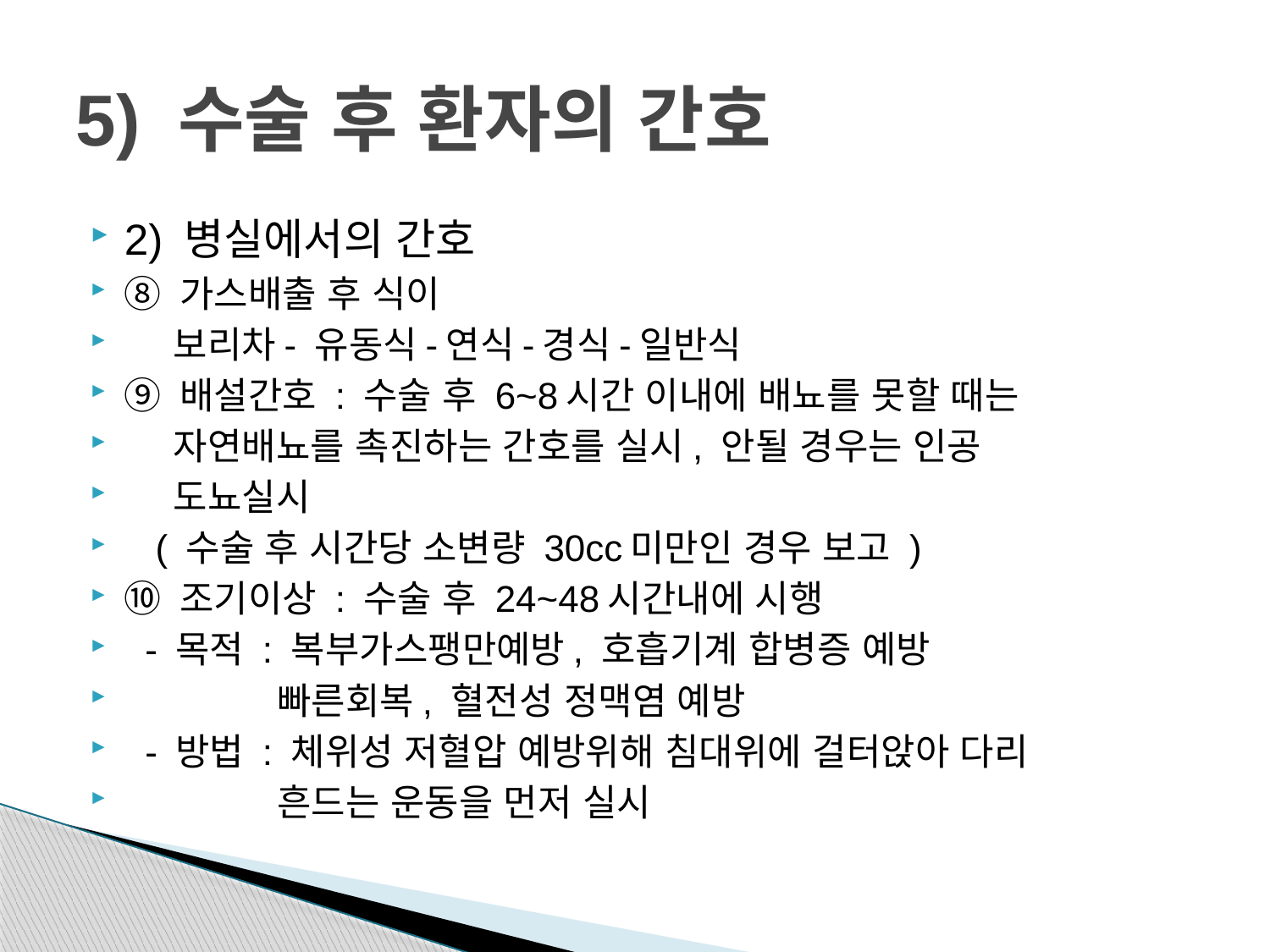

# 5) 수술 후 환자의 간호
2) 병실에서의 간호
⑧ 가스배출 후 식이
    보리차- 유동식-연식-경식-일반식
⑨ 배설간호 : 수술 후 6~8시간 이내에 배뇨를 못할 때는
    자연배뇨를 촉진하는 간호를 실시, 안될 경우는 인공
    도뇨실시
   ( 수술 후 시간당 소변량 30cc미만인 경우 보고 )
⑩ 조기이상 : 수술 후 24~48시간내에 시행
  - 목적 : 복부가스팽만예방, 호흡기계 합병증 예방
              빠른회복, 혈전성 정맥염 예방
  - 방법 : 체위성 저혈압 예방위해 침대위에 걸터앉아 다리
              흔드는 운동을 먼저 실시